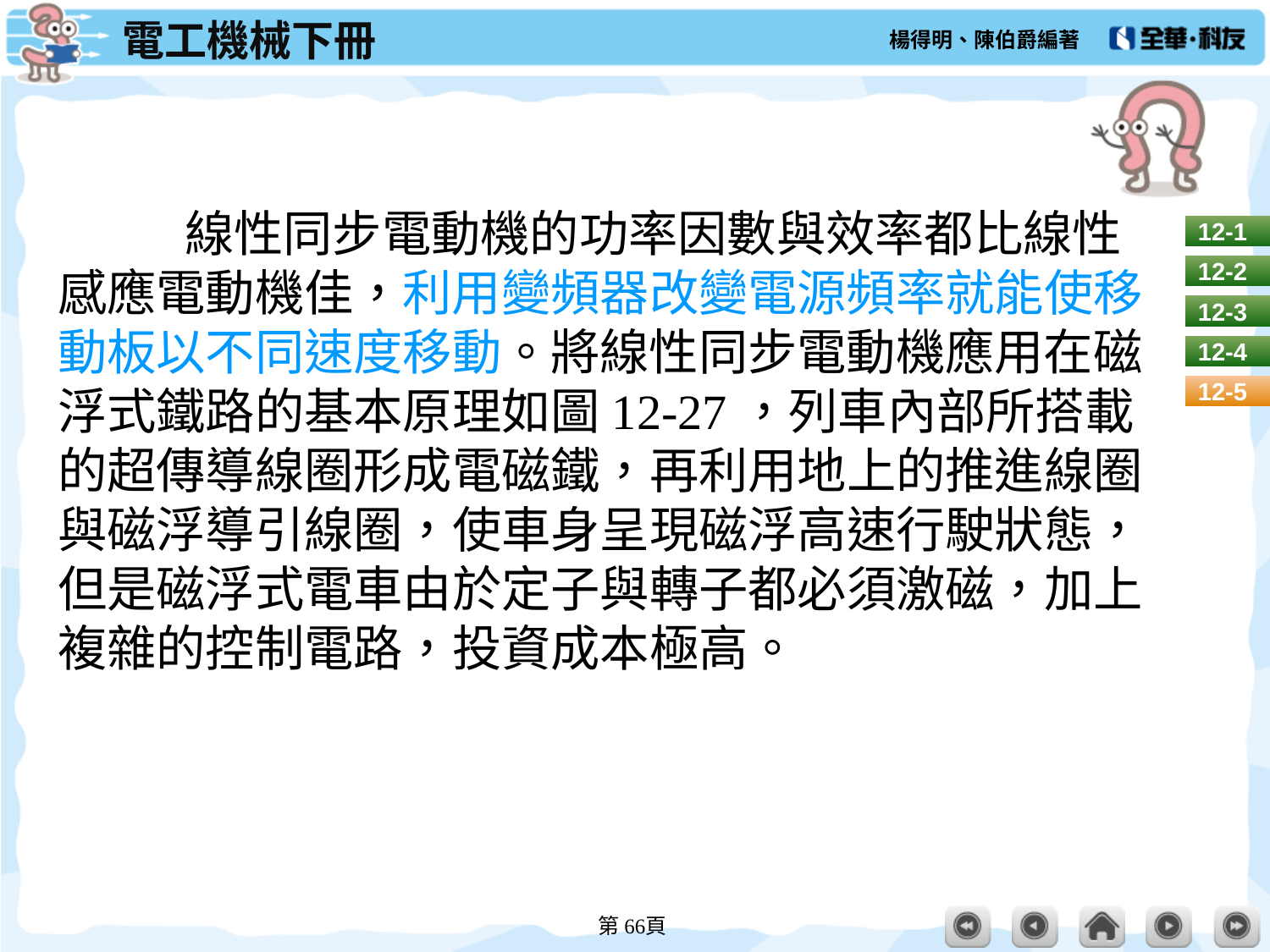

#
	線性同步電動機的功率因數與效率都比線性感應電動機佳，利用變頻器改變電源頻率就能使移動板以不同速度移動。將線性同步電動機應用在磁浮式鐵路的基本原理如圖12-27，列車內部所搭載的超傳導線圈形成電磁鐵，再利用地上的推進線圈與磁浮導引線圈，使車身呈現磁浮高速行駛狀態，但是磁浮式電車由於定子與轉子都必須激磁，加上複雜的控制電路，投資成本極高。